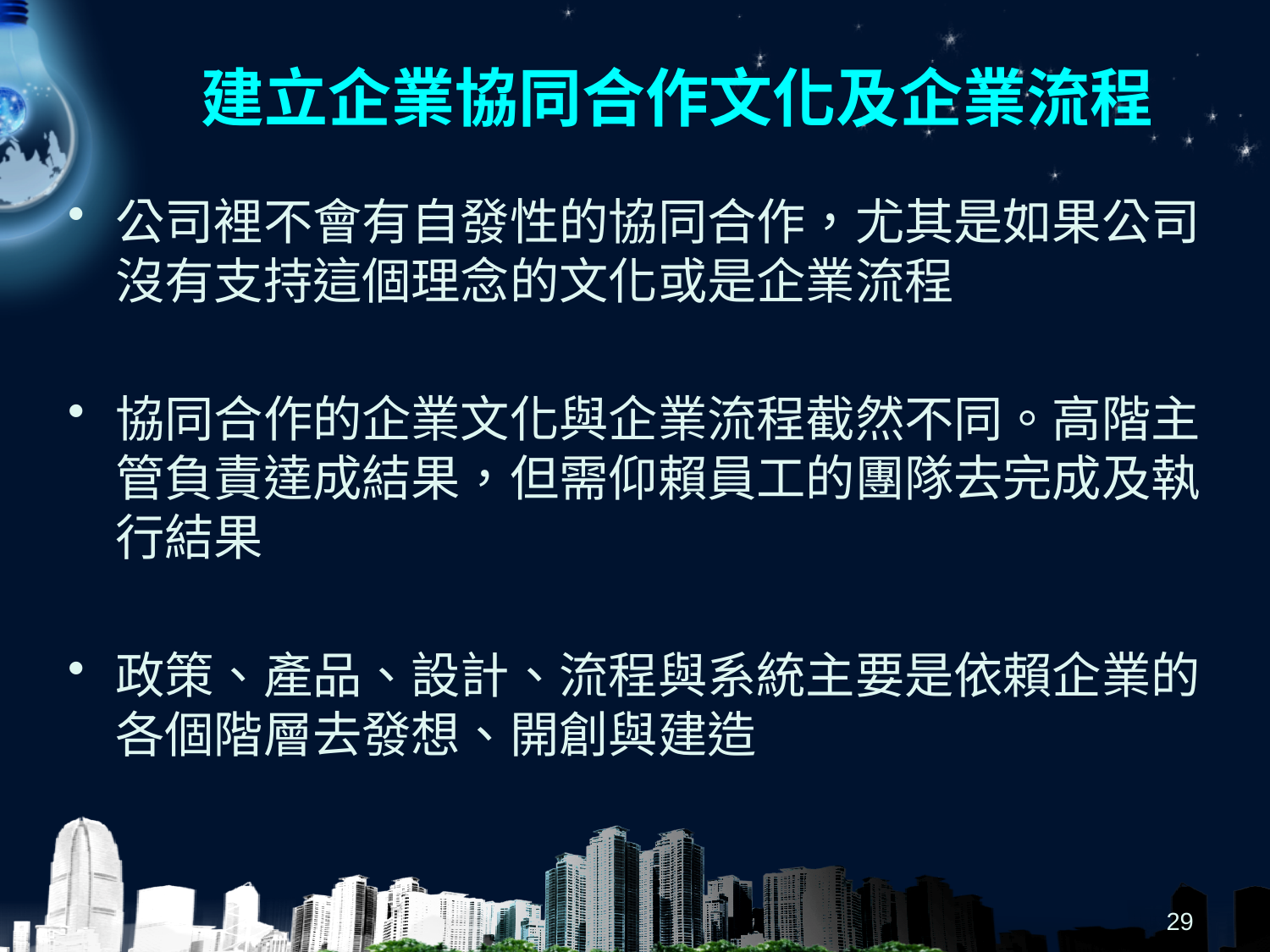

# 建立企業協同合作文化及企業流程
公司裡不會有自發性的協同合作，尤其是如果公司沒有支持這個理念的文化或是企業流程

協同合作的企業文化與企業流程截然不同。高階主管負責達成結果，但需仰賴員工的團隊去完成及執行結果

政策、產品、設計、流程與系統主要是依賴企業的各個階層去發想、開創與建造
29